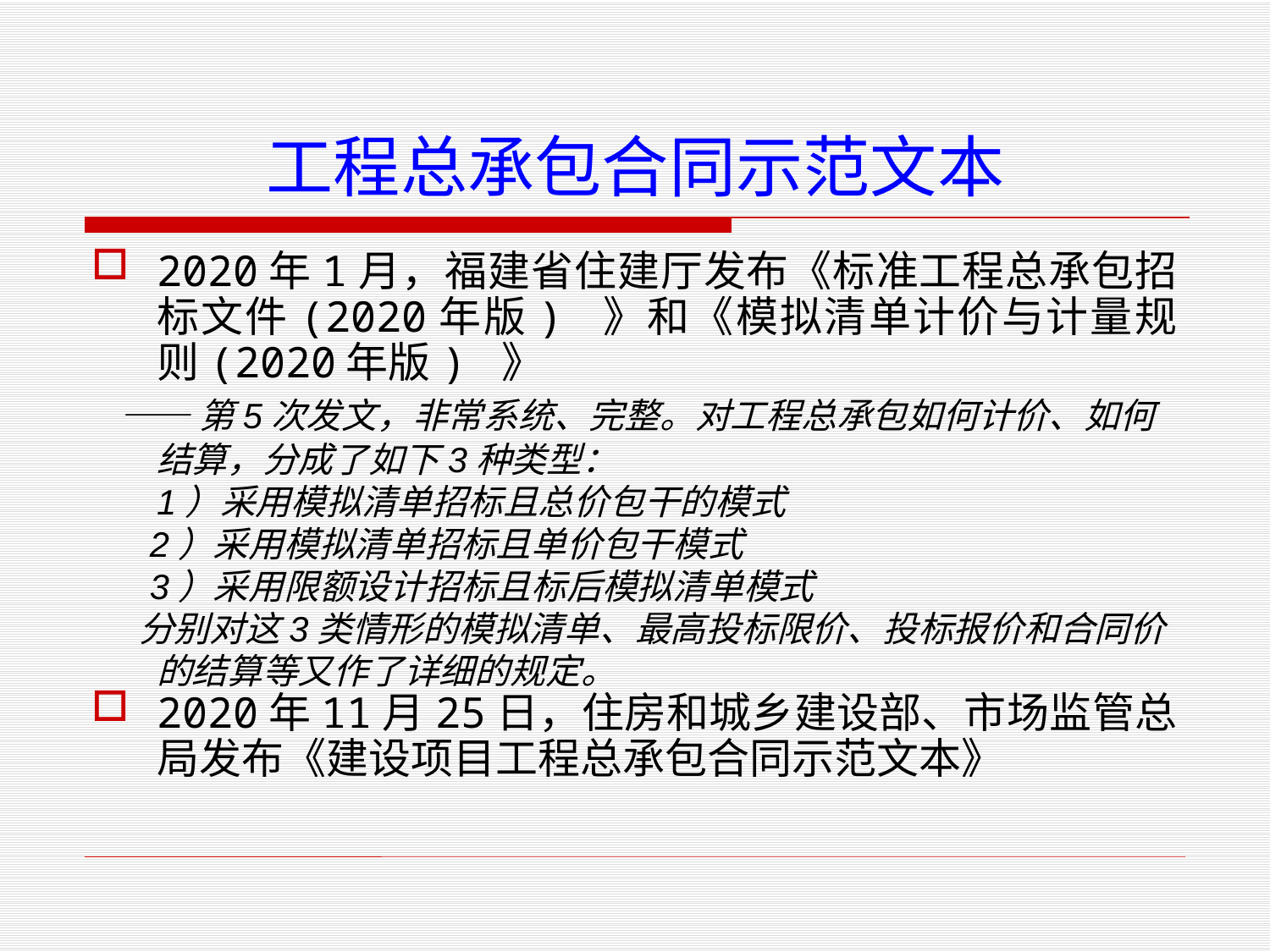

# 工程总承包合同示范文本
2020年1月，福建省住建厅发布《标准工程总承包招标文件(2020年版) 》和《模拟清单计价与计量规则(2020年版) 》
   ——第5次发文，非常系统、完整。对工程总承包如何计价、如何结算，分成了如下3种类型：
1）采用模拟清单招标且总价包干的模式
      2）采用模拟清单招标且单价包干模式
      3）采用限额设计招标且标后模拟清单模式
     分别对这3类情形的模拟清单、最高投标限价、投标报价和合同价的结算等又作了详细的规定。
2020年11月25日，住房和城乡建设部、市场监管总局发布《建设项目工程总承包合同示范文本》